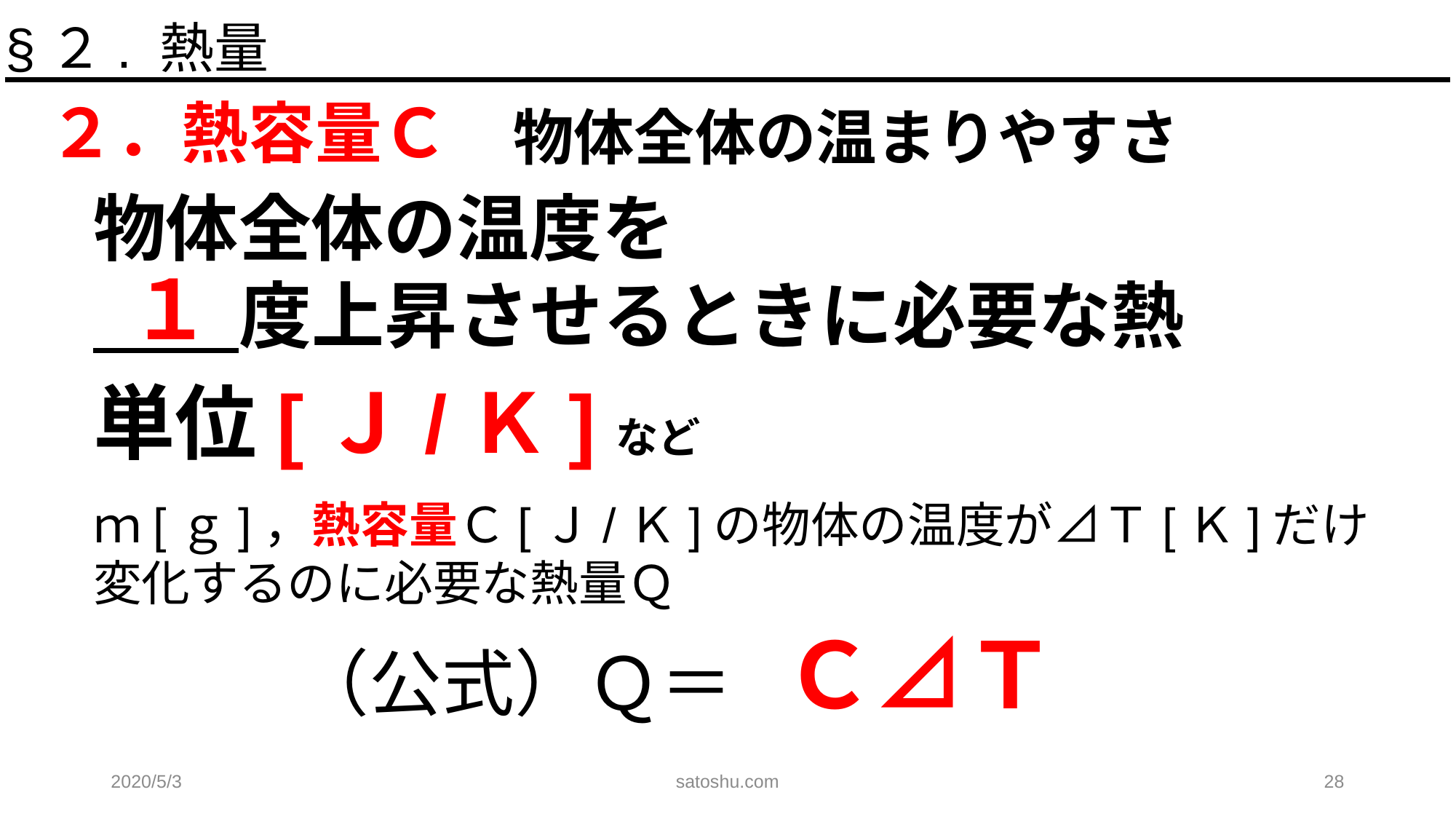

§２. 熱量
２．熱容量Ｃ
物体全体の温まりやすさ
物体全体の温度を
　　度上昇させるときに必要な熱
１
単位[Ｊ/Ｋ]など
ｍ[ｇ]，熱容量Ｃ[Ｊ/Ｋ]の物体の温度が⊿Ｔ[Ｋ]だけ変化するのに必要な熱量Ｑ
Ｃ⊿Ｔ
（公式）Ｑ＝
2020/5/3
satoshu.com
28